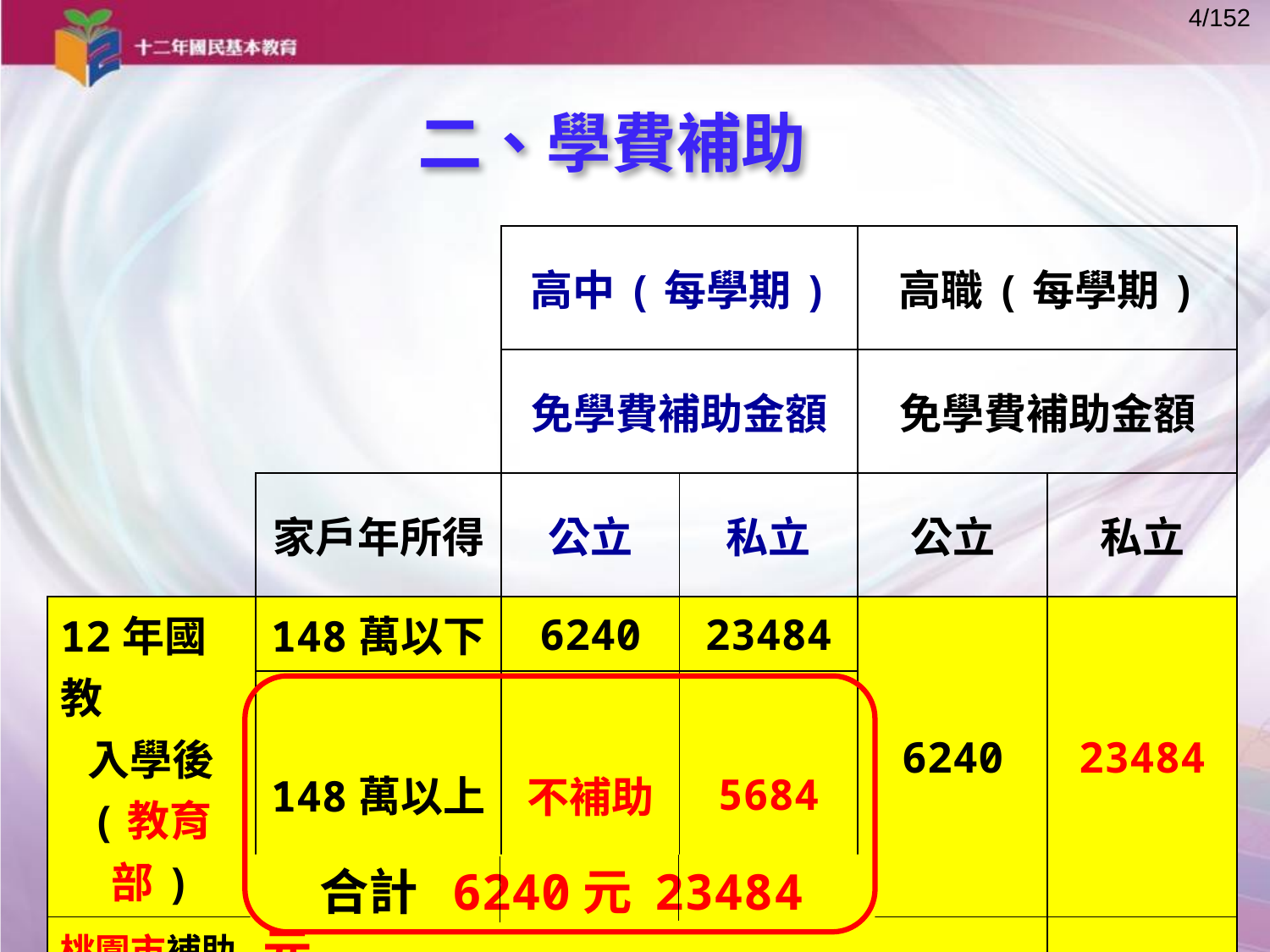

二、學費補助
|  |  | 高中(每學期) |  | 高職(每學期) |  |
| --- | --- | --- | --- | --- | --- |
|  |  | 免學費補助金額 |  | 免學費補助金額 |  |
|  | 家戶年所得 | 公立 | 私立 | 公立 | 私立 |
| 12年國教 入學後 (教育部) | 148萬以下 | 6240 | 23484 | 6240 | 23484 |
|  | 148萬以上 | 不補助 | 5684 |  |  |
| 桃園市補助 (二名子女家庭) | 148萬以上 | 6240 | 17800 |  |  |

    合計  6240元 23484元